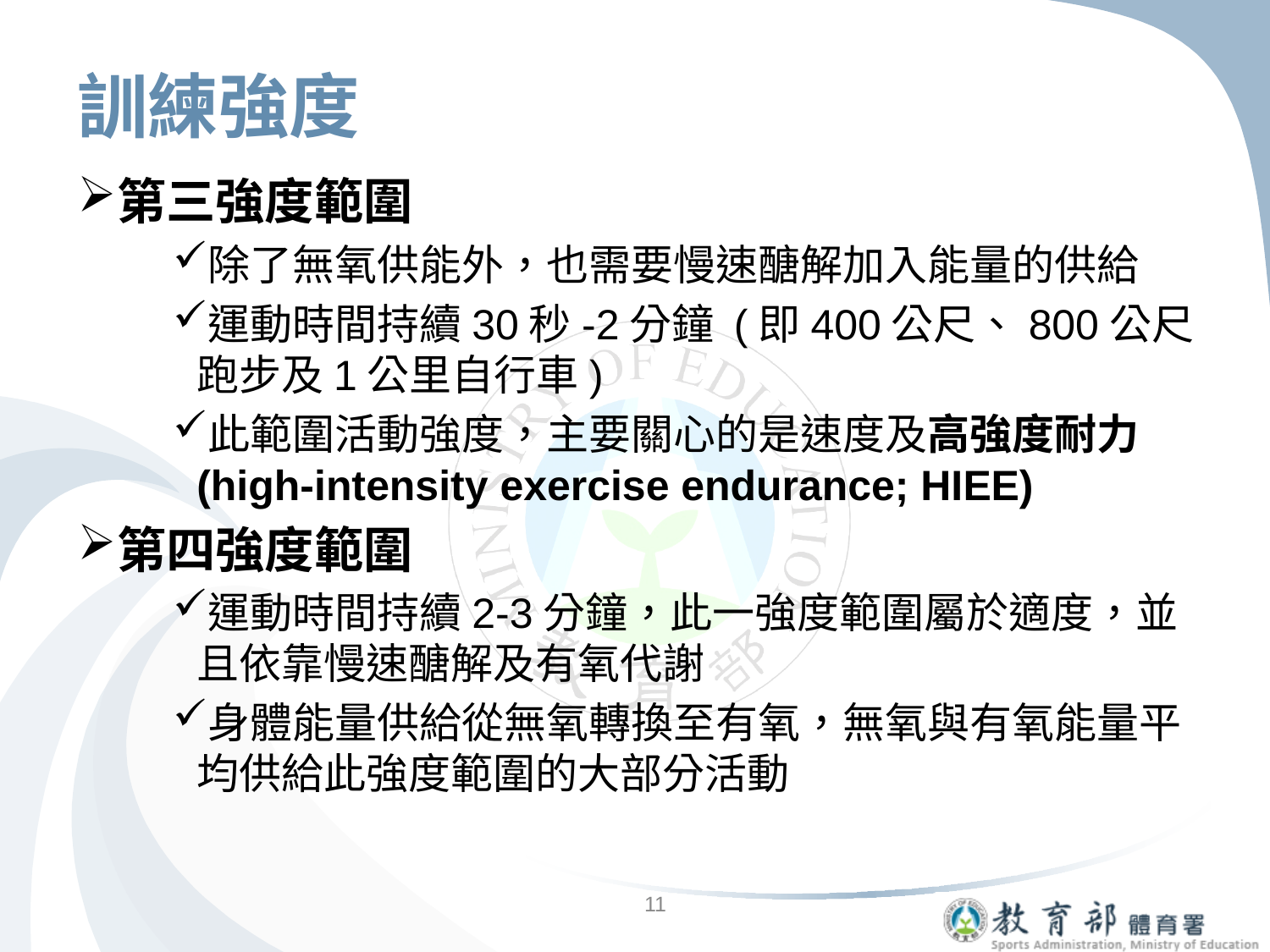

# 訓練強度
第三強度範圍
除了無氧供能外，也需要慢速醣解加入能量的供給
運動時間持續30秒-2分鐘 (即400公尺、800公尺跑步及1公里自行車)
此範圍活動強度，主要關心的是速度及高強度耐力(high-intensity exercise endurance; HIEE)
第四強度範圍
運動時間持續2-3分鐘，此一強度範圍屬於適度，並且依靠慢速醣解及有氧代謝
身體能量供給從無氧轉換至有氧，無氧與有氧能量平均供給此強度範圍的大部分活動
11